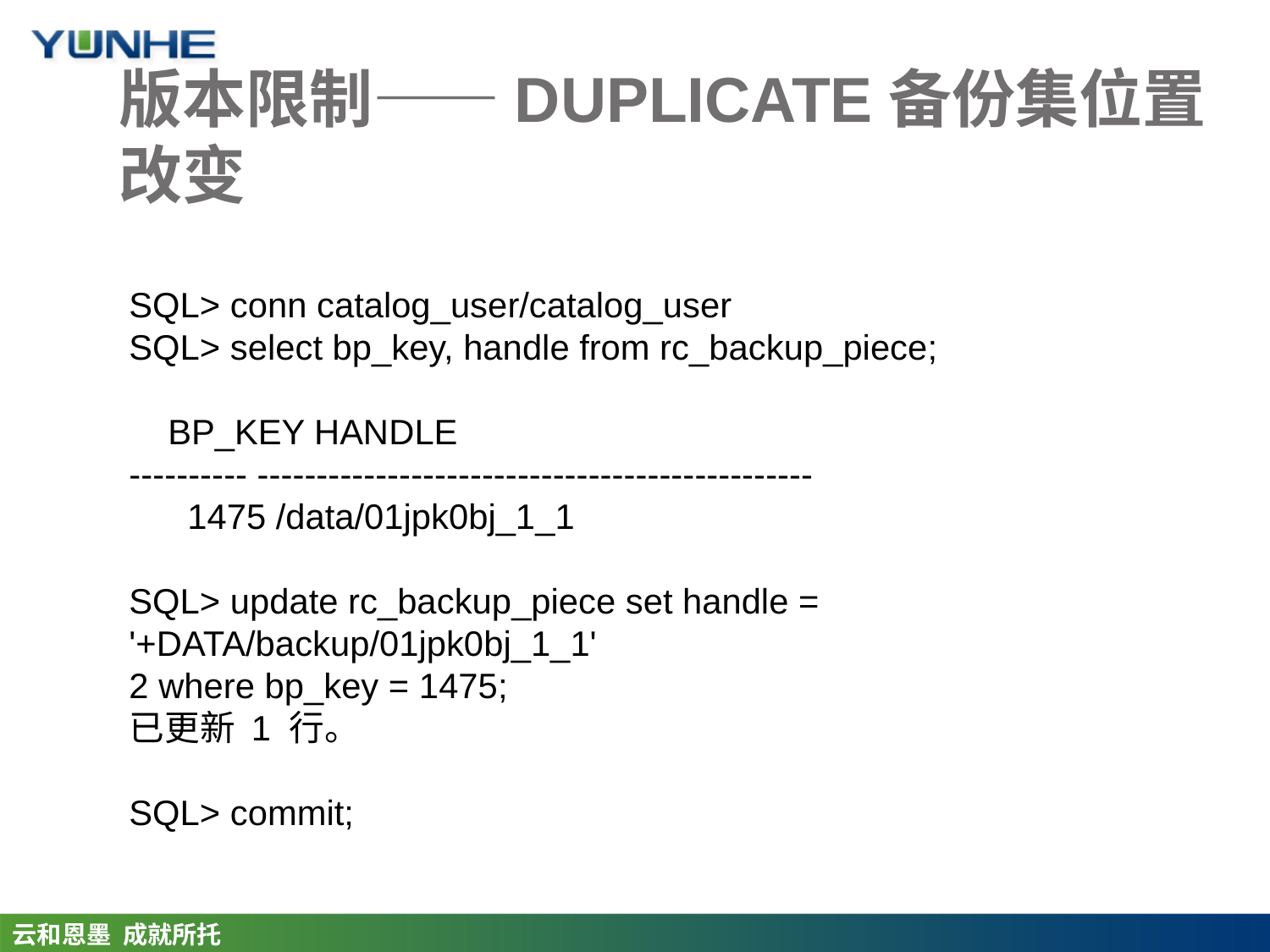

# 版本限制——DUPLICATE备份集位置改变
SQL> conn catalog_user/catalog_user
SQL> select bp_key, handle from rc_backup_piece;

    BP_KEY HANDLE
---------- -----------------------------------------------
      1475 /data/01jpk0bj_1_1

SQL> update rc_backup_piece set handle = '+DATA/backup/01jpk0bj_1_1'
2 where bp_key = 1475;
已更新 1 行。

SQL> commit;